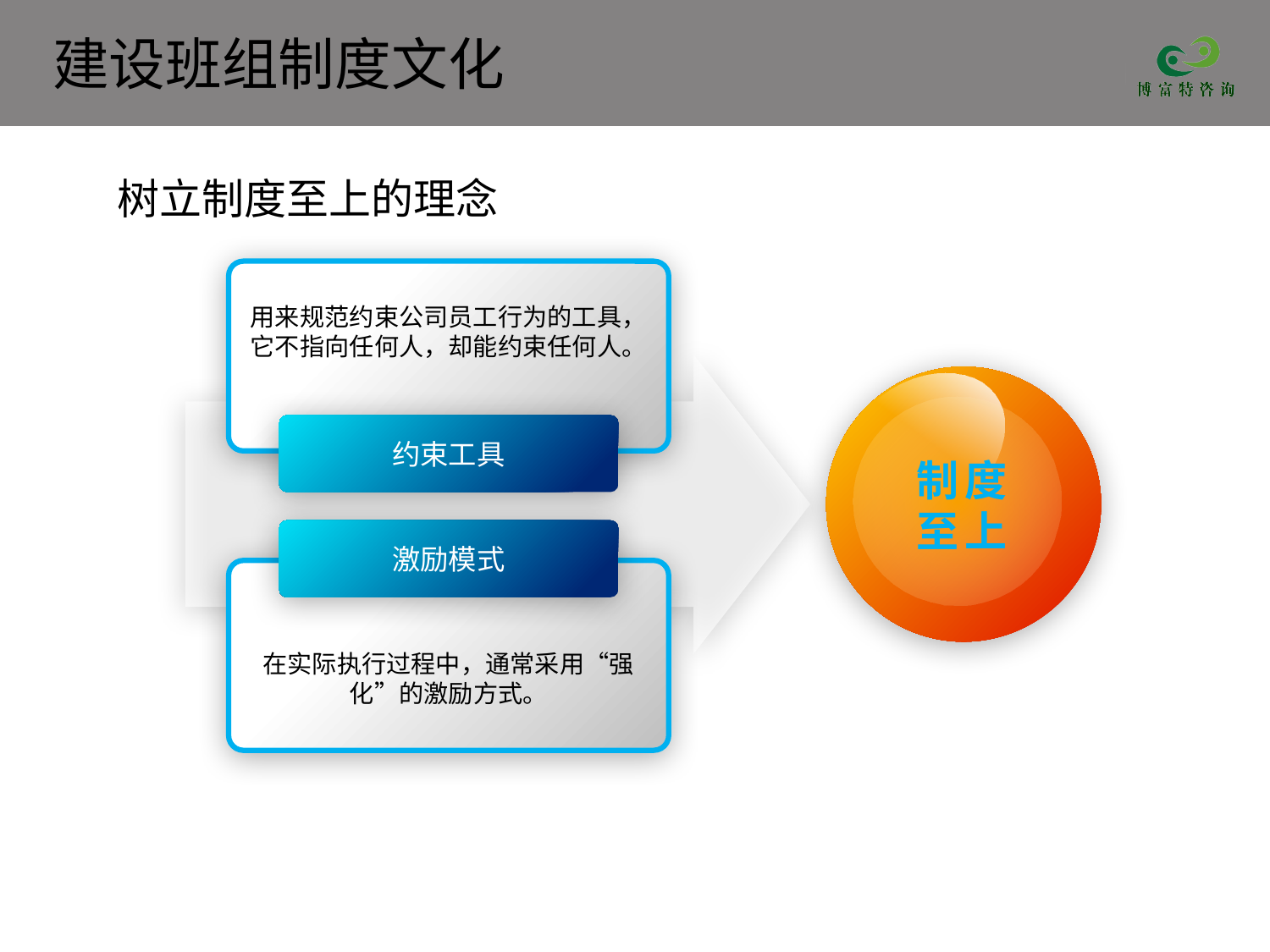

树立制度至上的理念

用来规范约束公司员工行为的工具，它不指向任何人，却能约束任何人。

约束工具
制度
至上

激励模式

在实际执行过程中，通常采用“强化”的激励方式。